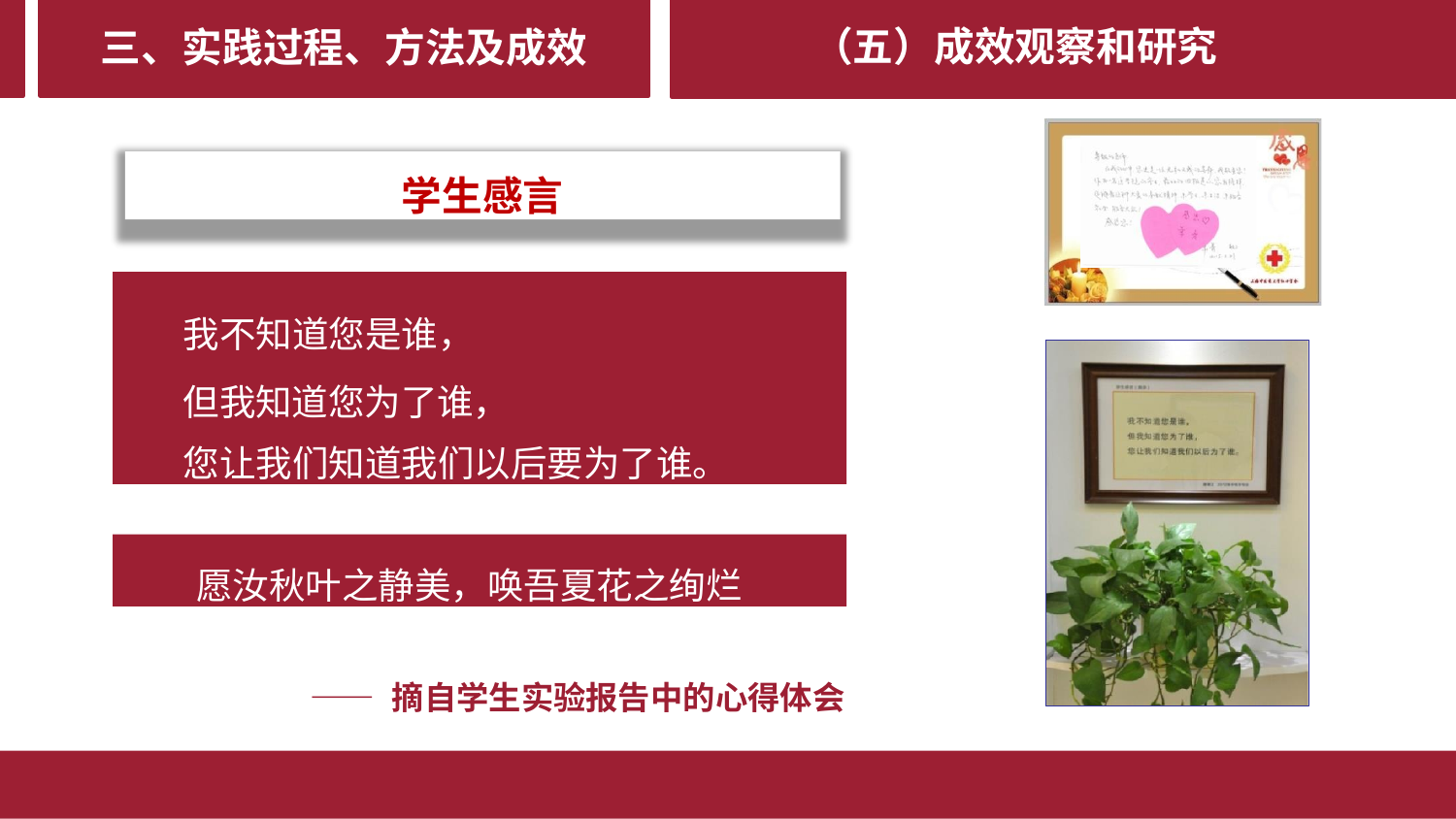

（五）成效观察和研究
# 三、实践过程、方法及成效

学生感言
我不知道您是谁，
但我知道您为了谁，
您让我们知道我们以后要为了谁。

愿汝秋叶之静美，唤吾夏花之绚烂
—— 摘自学生实验报告中的心得体会